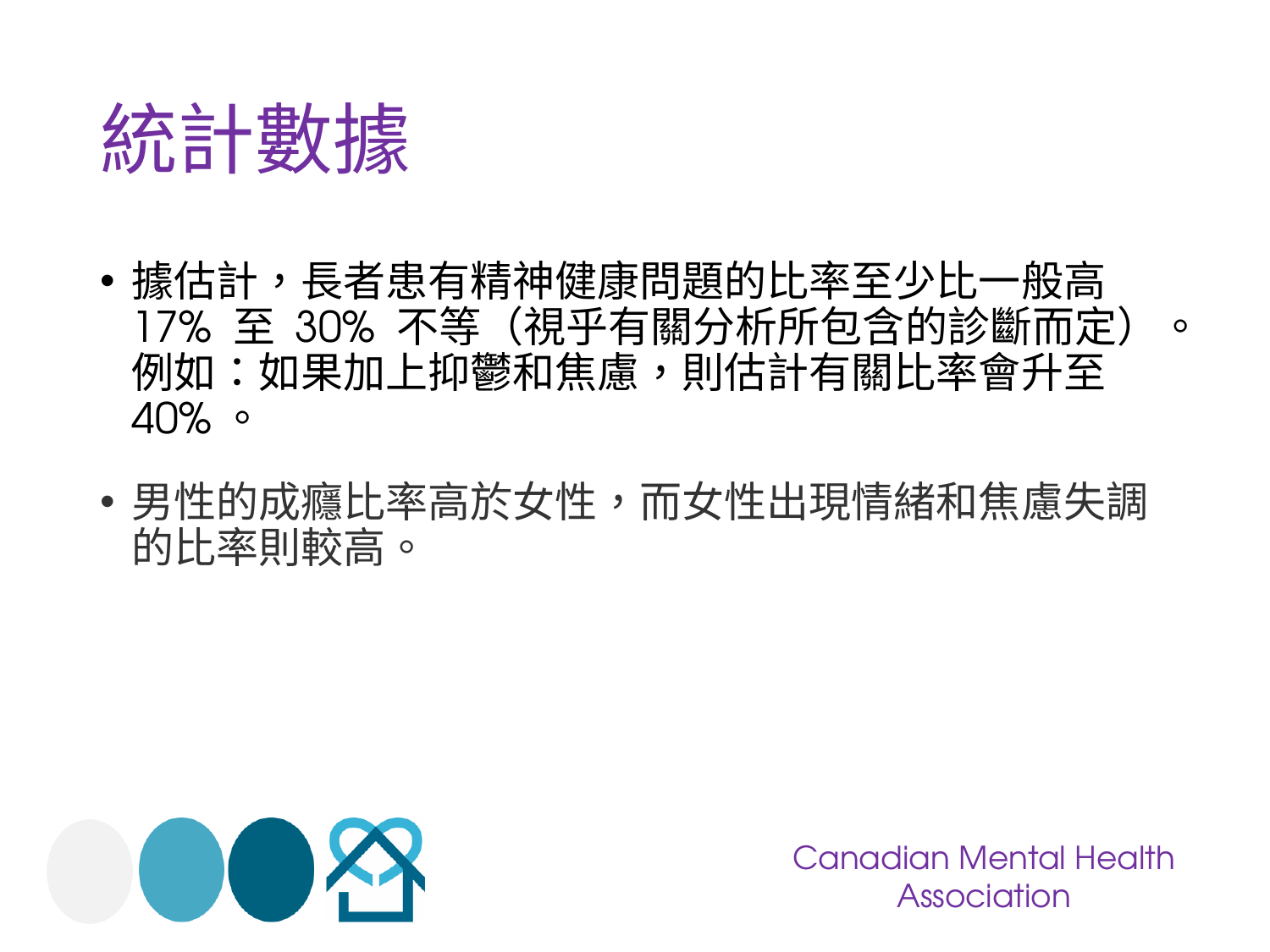

# 統計數據
據估計，長者患有精神健康問題的比率至少比一般高 17% 至 30% 不等（視乎有關分析所包含的診斷而定）。例如：如果加上抑鬱和焦慮，則估計有關比率會升至 40%。
男性的成癮比率高於女性，而女性出現情緒和焦慮失調的比率則較高。

Canadian Mental Health Association